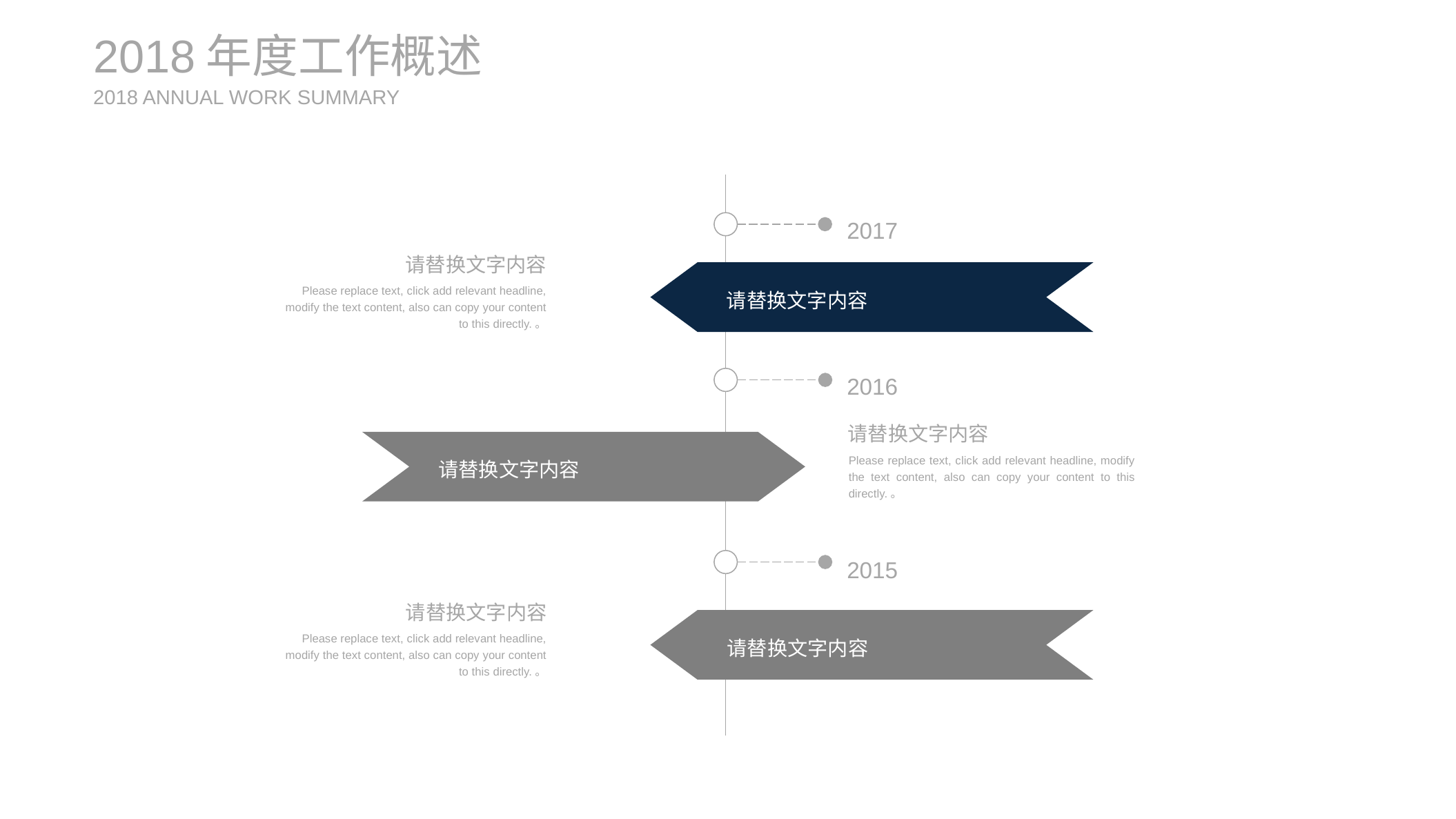

2018年度工作概述
2018 ANNUAL WORK SUMMARY
2017

请替换文字内容
Please replace text, click add relevant headline, modify the text content, also can copy your content to this directly.。

请替换文字内容
2016

请替换文字内容
Please replace text, click add relevant headline, modify the text content, also can copy your content to this directly.。

请替换文字内容
2015

请替换文字内容
Please replace text, click add relevant headline, modify the text content, also can copy your content to this directly.。

请替换文字内容